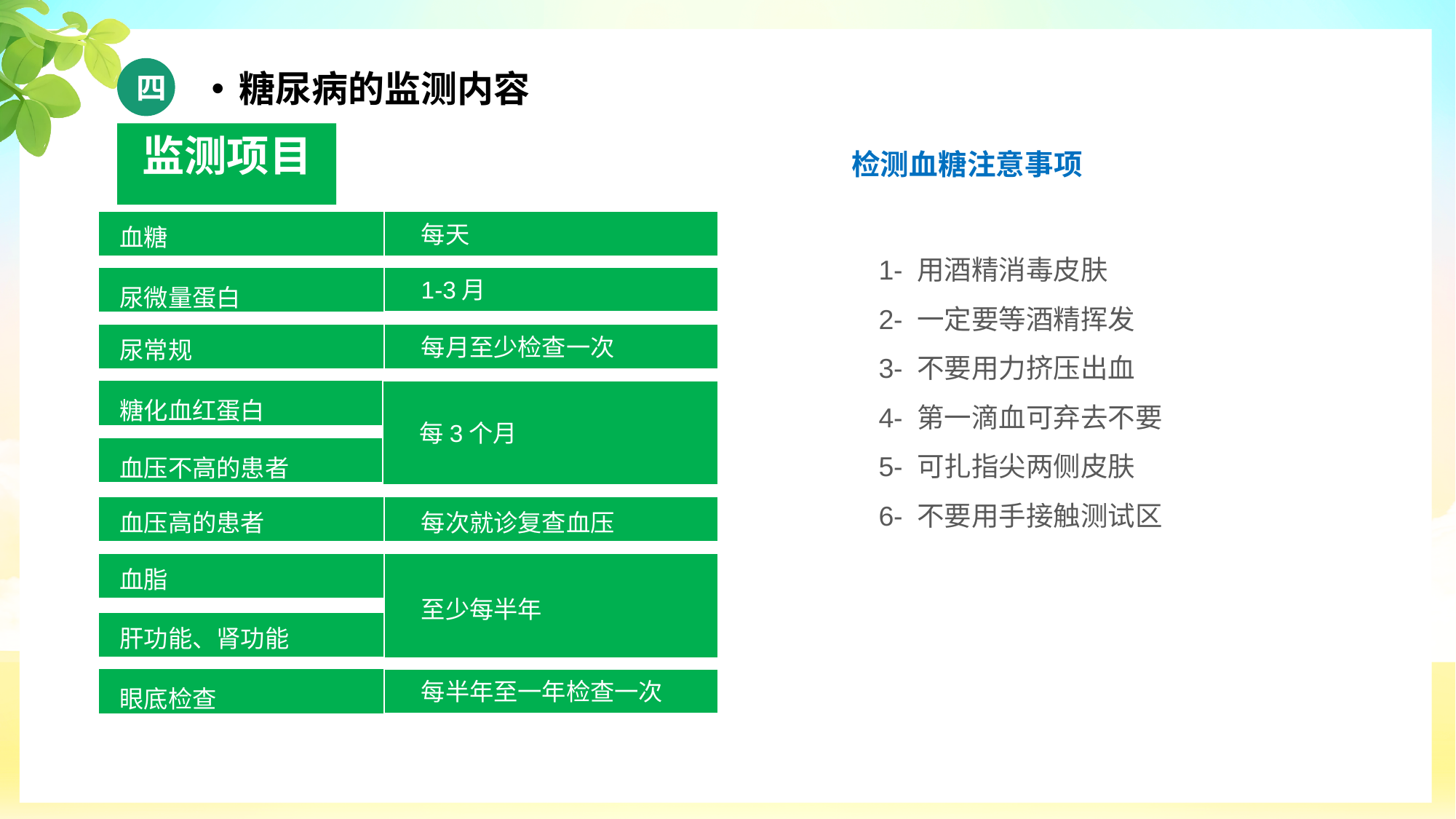

四
糖尿病的监测内容
监测项目
检测血糖注意事项
血糖
每天
1- 用酒精消毒皮肤
2- 一定要等酒精挥发
3- 不要用力挤压出血
4- 第一滴血可弃去不要
5- 可扎指尖两侧皮肤
6- 不要用手接触测试区

1-3月
尿微量蛋白
尿常规
每月至少检查一次
糖化血红蛋白
每3个月
血压不高的患者
血压高的患者
每次就诊复查血压
血脂
至少每半年
肝功能、肾功能
眼底检查
每半年至一年检查一次